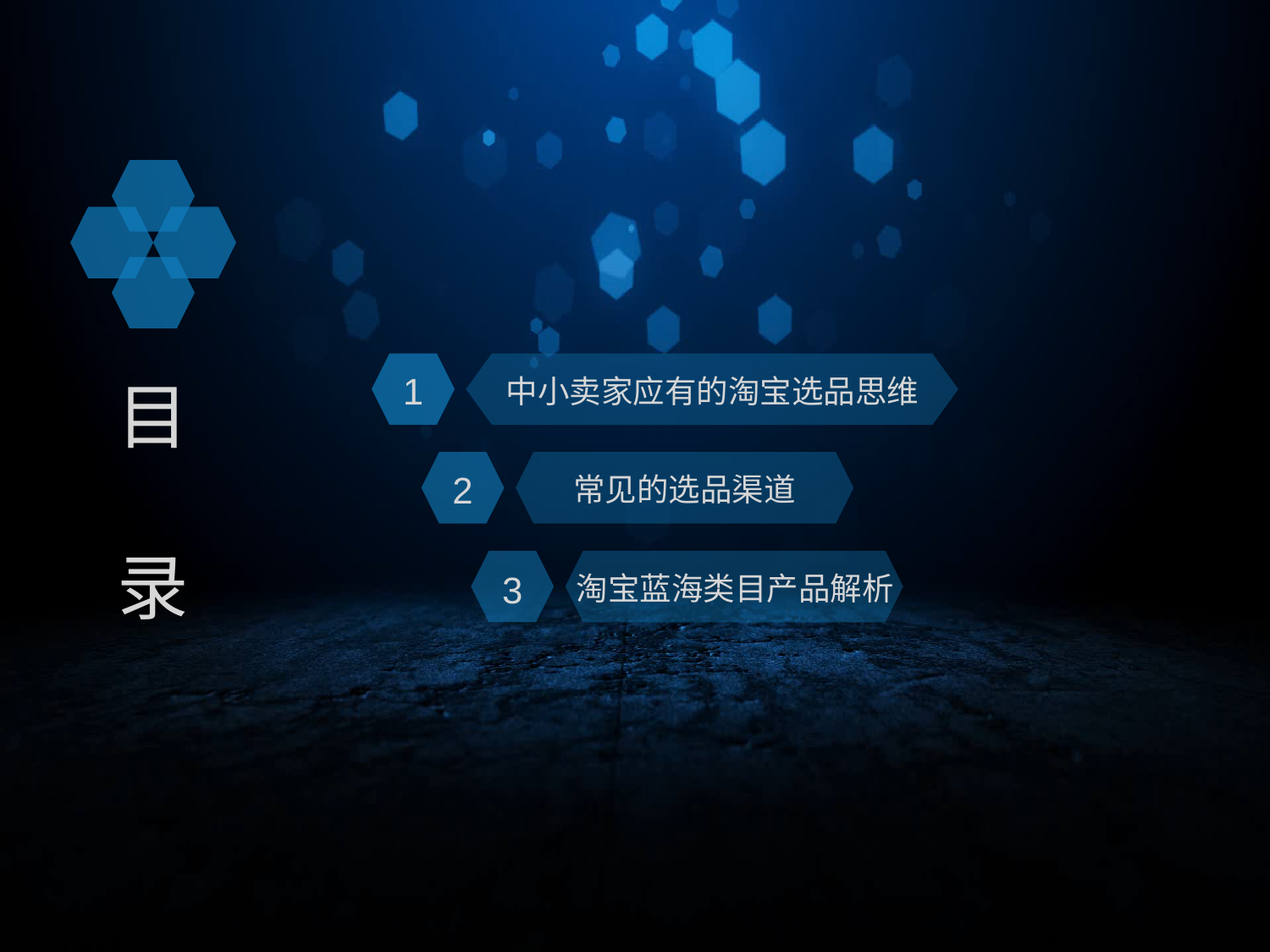

1
中小卖家应有的淘宝选品思维
目

录

2

常见的选品渠道

3

淘宝蓝海类目产品解析